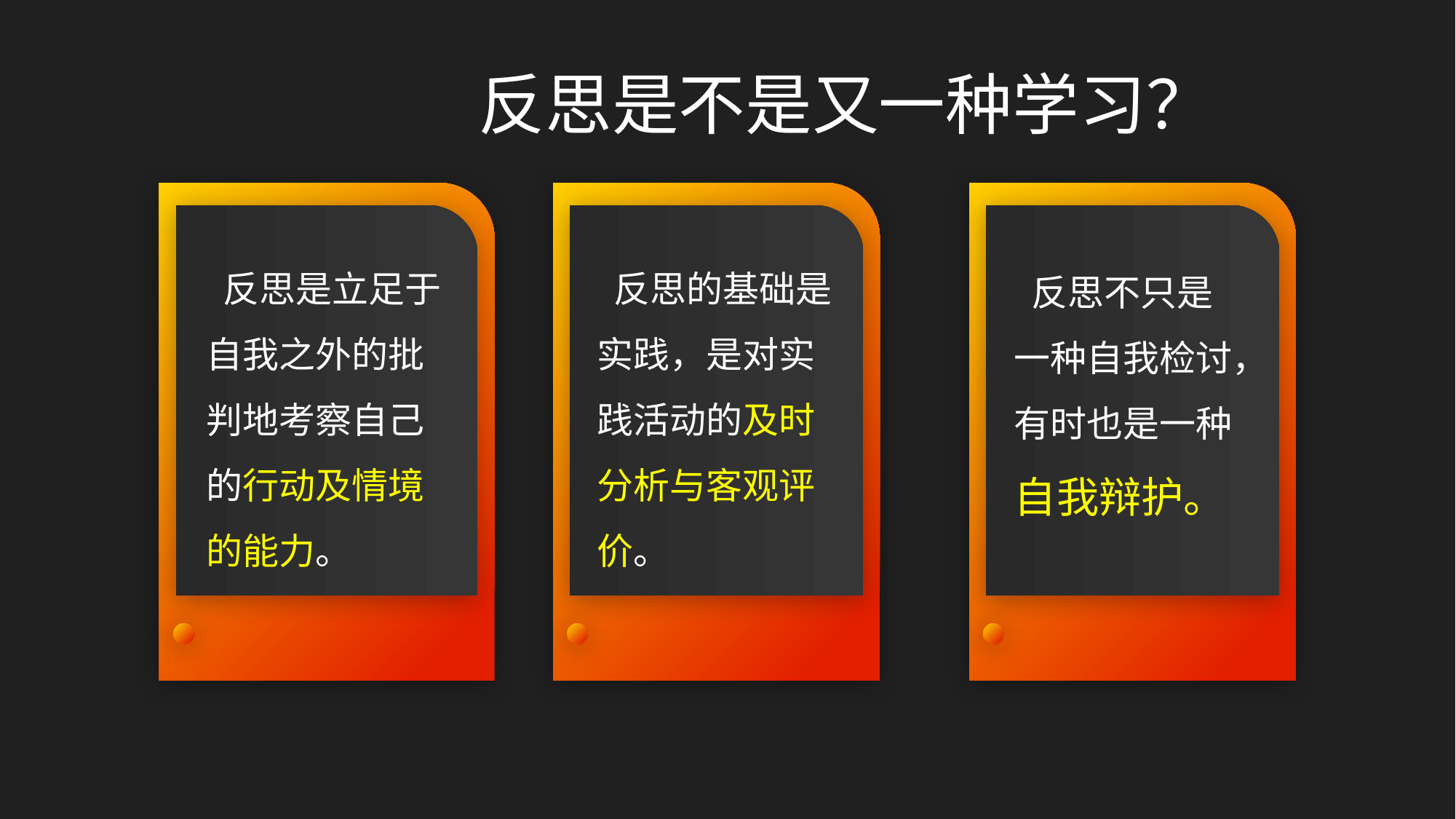

反思是不是又一种学习？

 反思是立足于自我之外的批判地考察自己的行动及情境的能力。
 反思的基础是实践，是对实践活动的及时分析与客观评价。
 反思不只是一种自我检讨，有时也是一种自我辩护。